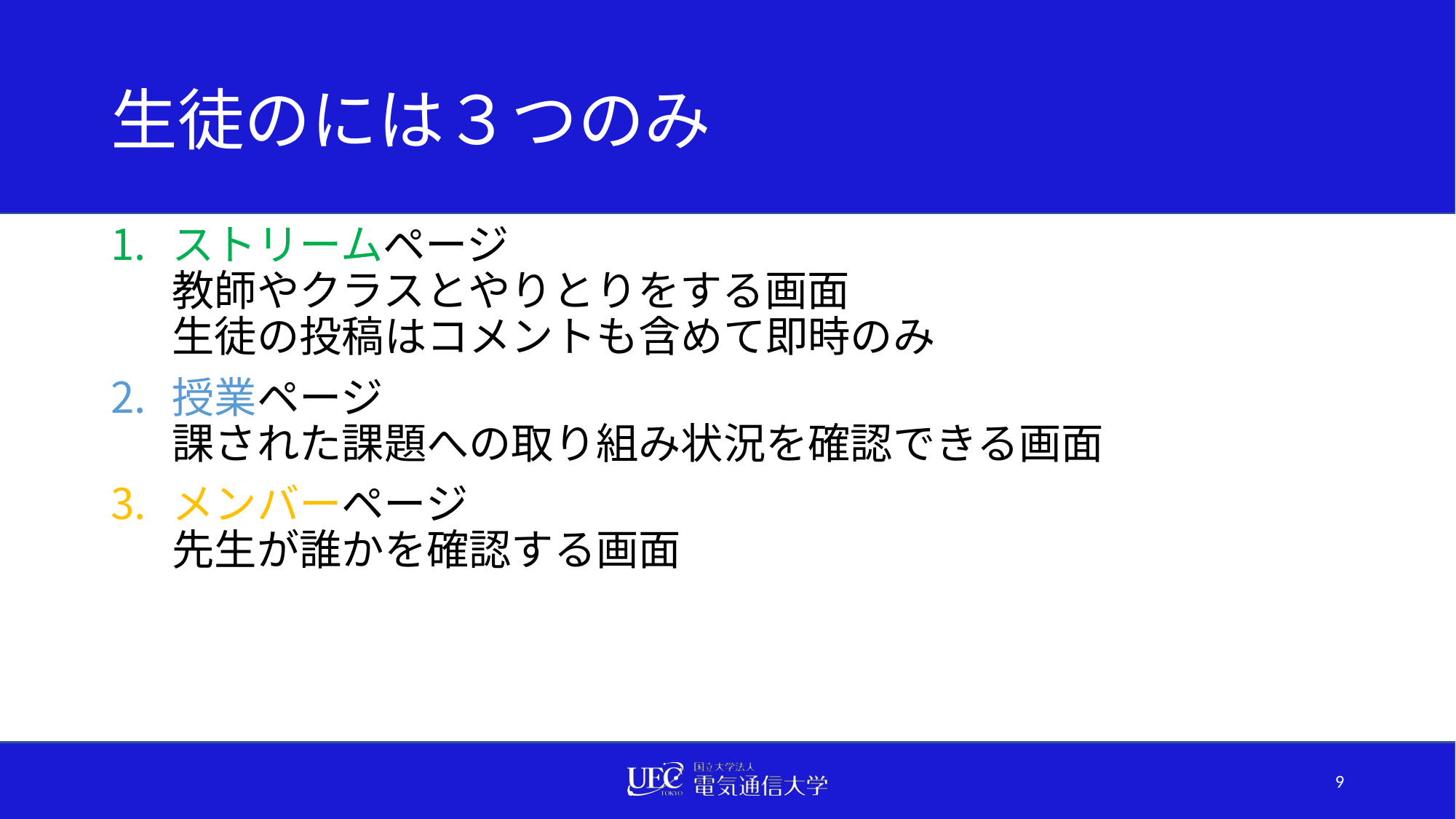

# 生徒のには３つのみ
ストリームページ
教師やクラスとやりとりをする画面
生徒の投稿はコメントも含めて即時のみ
授業ページ
課された課題への取り組み状況を確認できる画面
メンバーページ
先生が誰かを確認する画面
9